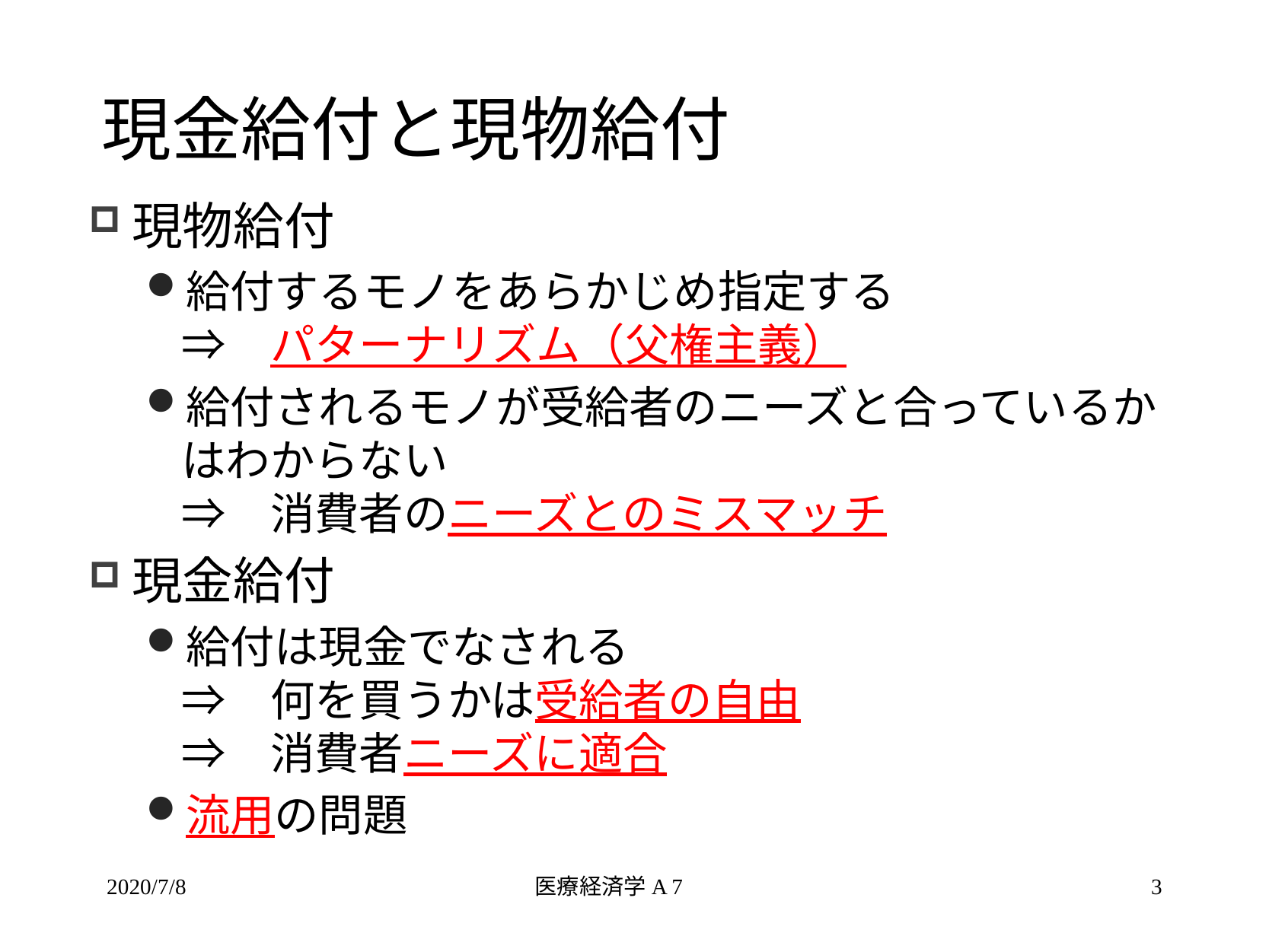

# 現金給付と現物給付
現物給付
給付するモノをあらかじめ指定する
⇒　パターナリズム（父権主義）
給付されるモノが受給者のニーズと合っているかはわからない
⇒　消費者のニーズとのミスマッチ
現金給付
給付は現金でなされる
⇒　何を買うかは受給者の自由
⇒　消費者ニーズに適合
流用の問題

2020/7/8
医療経済学A 7
3